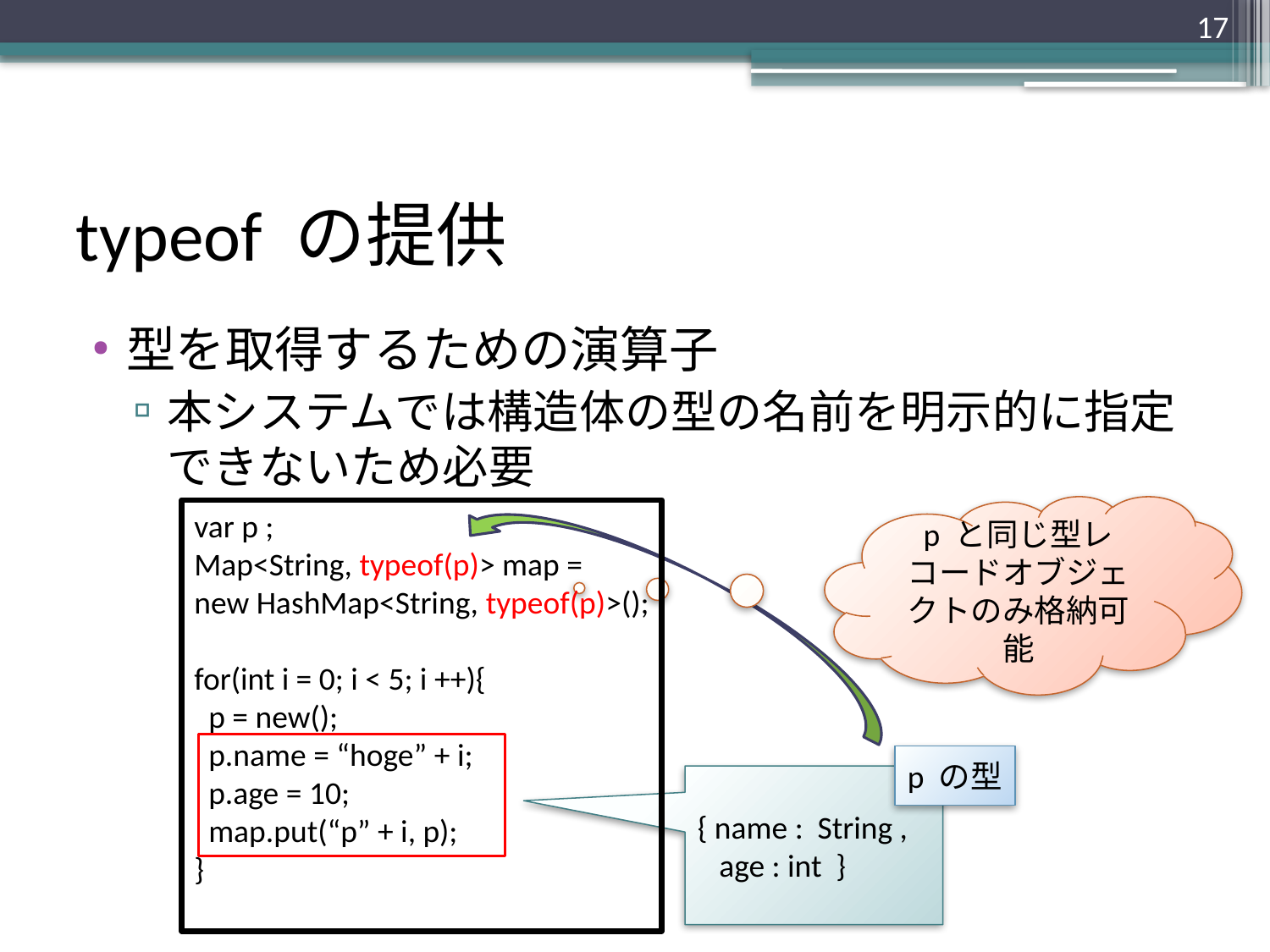

17
# typeof の提供
型を取得するための演算子
本システムでは構造体の型の名前を明示的に指定できないため必要

p と同じ型レコードオブジェクトのみ格納可能
var p ;
Map<String, typeof(p)> map =
new HashMap<String, typeof(p)>();

for(int i = 0; i < 5; i ++){
  p = new();
  p.name = “hoge” + i;
  p.age = 10;
  map.put(“p” + i, p);
}

p の型
{ name :  String ,
   age : int  }